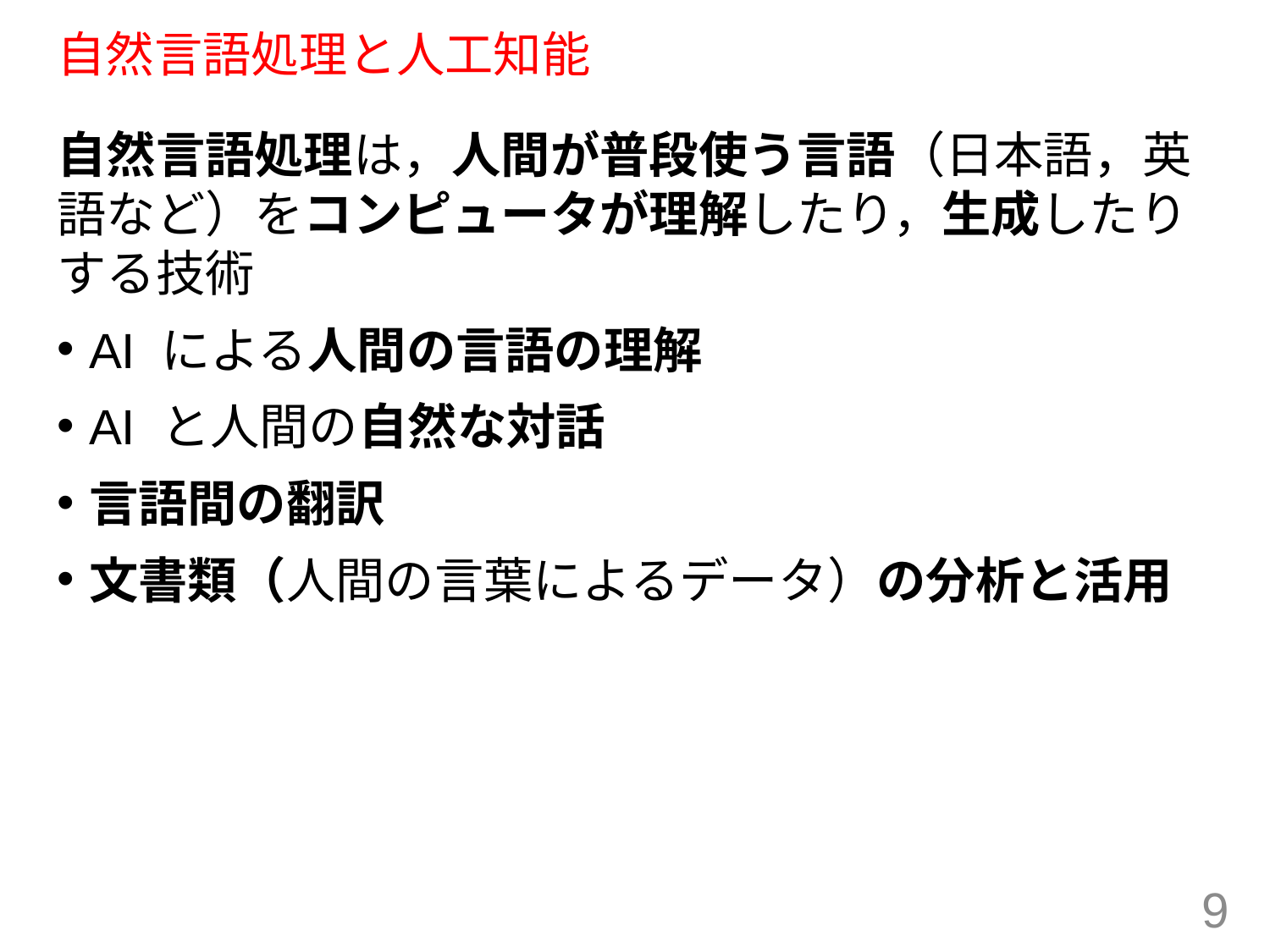

# 自然言語処理と人工知能
自然言語処理は，人間が普段使う言語（日本語，英語など）をコンピュータが理解したり，生成したりする技術
AI による人間の言語の理解
AI と人間の自然な対話
言語間の翻訳
文書類（人間の言葉によるデータ）の分析と活用

9